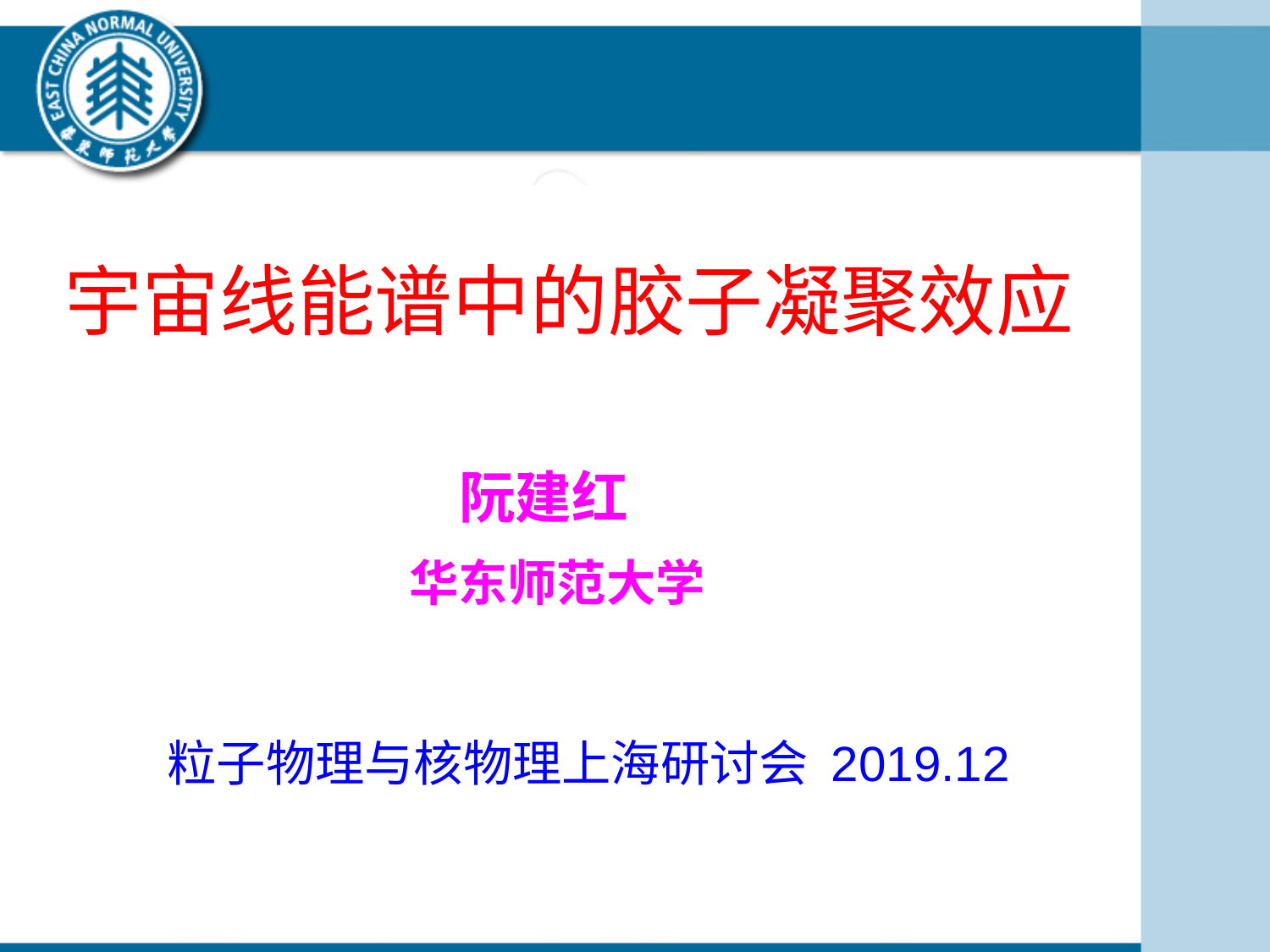

宇宙线能谱中的胶子凝聚效应

阮建红
华东师范大学
粒子物理与核物理上海研讨会 2019.12